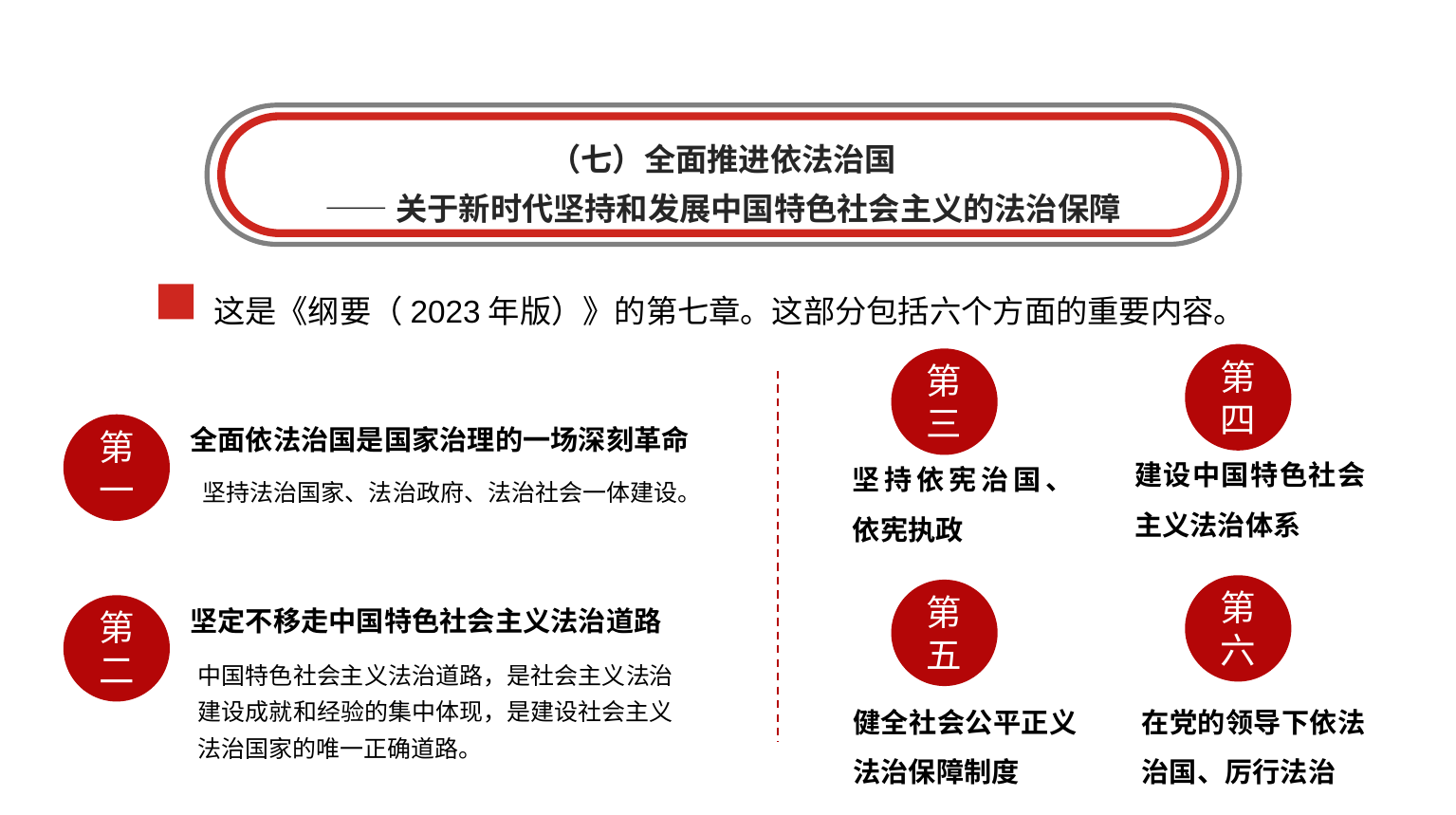

（七）全面推进依法治国
——关于新时代坚持和发展中国特色社会主义的法治保障
这是《纲要（2023年版）》的第七章。这部分包括六个方面的重要内容。

第四
第三
全面依法治国是国家治理的一场深刻革命
第一
建设中国特色社会主义法治体系
坚持依宪治国、依宪执政
坚持法治国家、法治政府、法治社会一体建设。
第六
第五
坚定不移走中国特色社会主义法治道路
第二
中国特色社会主义法治道路，是社会主义法治建设成就和经验的集中体现，是建设社会主义法治国家的唯一正确道路。
健全社会公平正义法治保障制度
在党的领导下依法治国、厉行法治